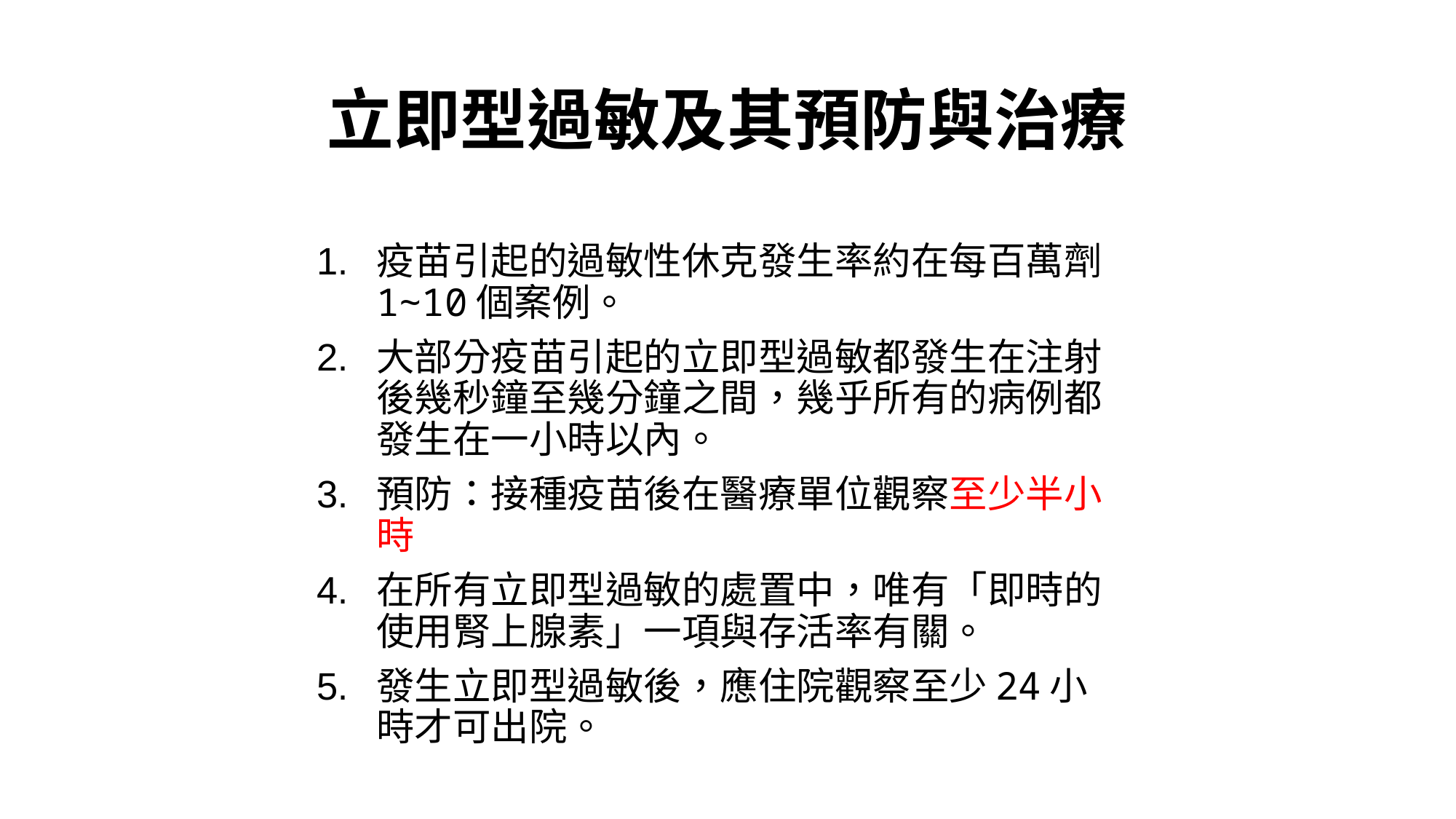

# 立即型過敏及其預防與治療
疫苗引起的過敏性休克發生率約在每百萬劑1∼10個案例。
大部分疫苗引起的立即型過敏都發生在注射後幾秒鐘至幾分鐘之間，幾乎所有的病例都發生在一小時以內。
預防：接種疫苗後在醫療單位觀察至少半小時
在所有立即型過敏的處置中，唯有「即時的使用腎上腺素」一項與存活率有關。
發生立即型過敏後，應住院觀察至少24小時才可出院。